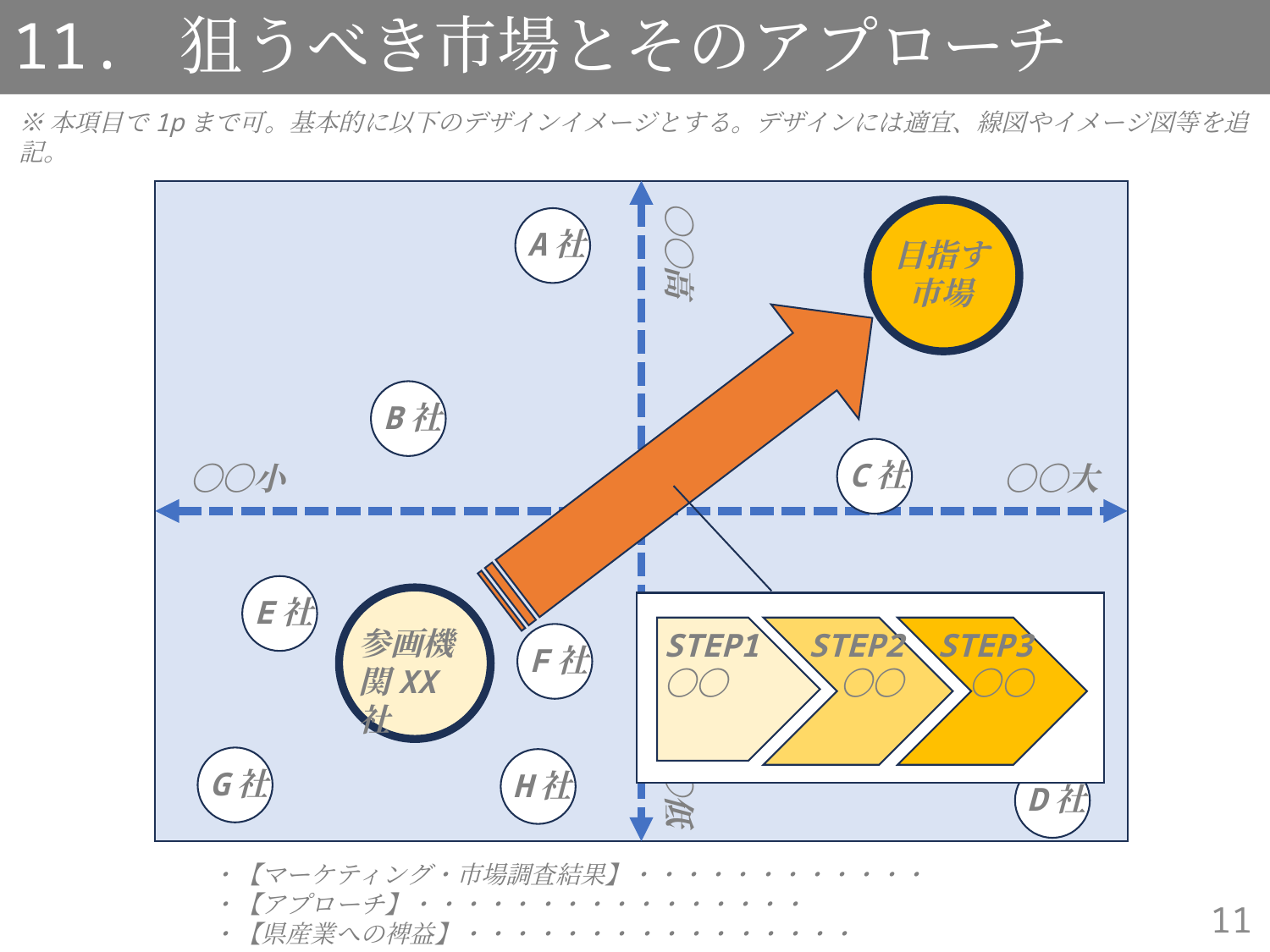

11. 狙うべき市場とそのアプローチ
※本項目で1pまで可。基本的に以下のデザインイメージとする。デザインには適宜、線図やイメージ図等を追記。

〇〇高

A社
目指す市場

B社

C社
〇〇小
〇〇大

E社

参画機関XX社

STEP1
〇〇
STEP2
　〇〇
STEP3
　〇〇

F社
〇〇低

G社
H社

D社

　・【マーケティング・市場調査結果】・・・・・・・・・・・・
　・【アプローチ】・・・・・・・・・・・・・・・・
　・【県産業への裨益】・・・・・・・・・・・・・・・・
11